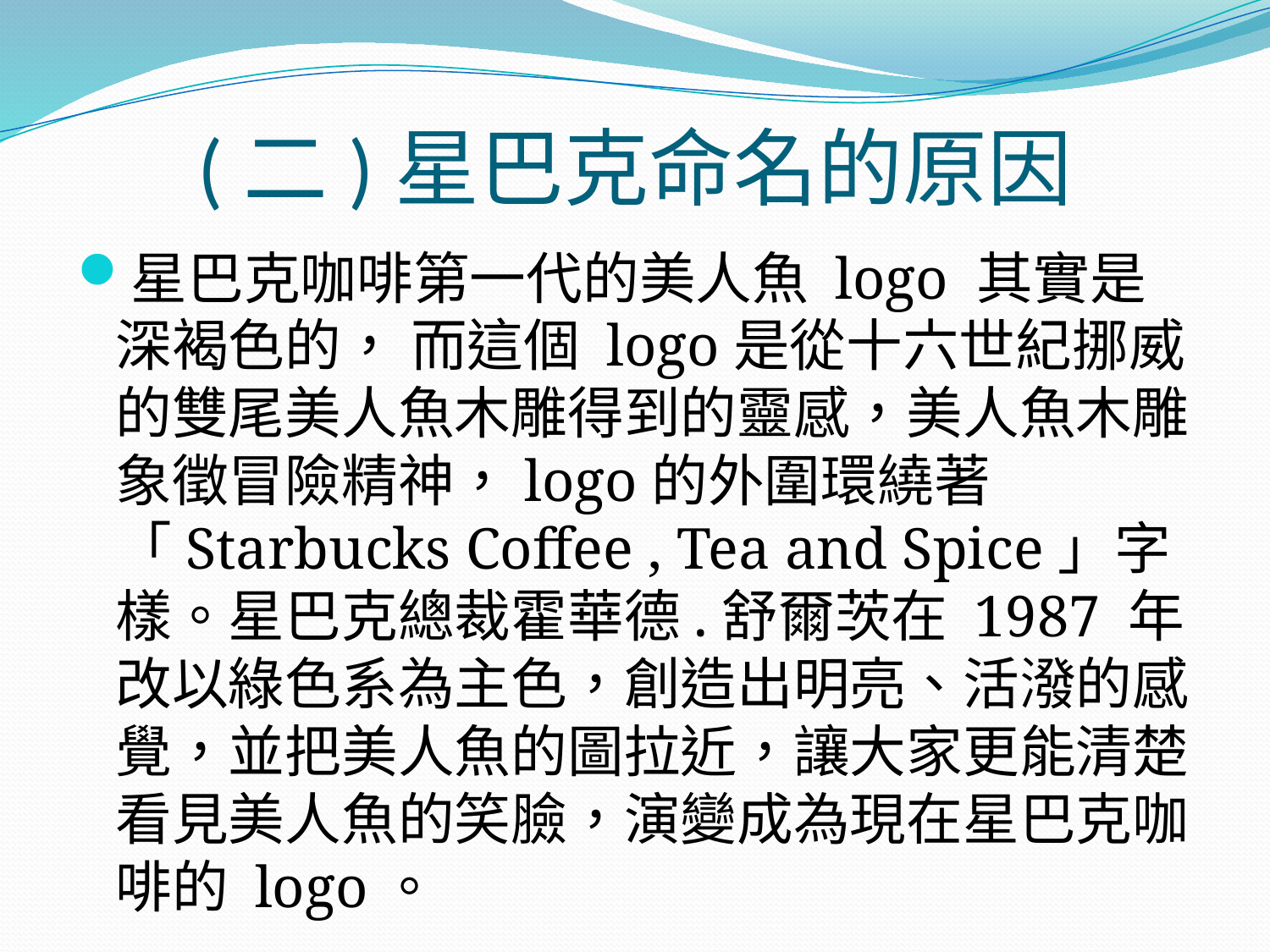

# (二)星巴克命名的原因
星巴克咖啡第一代的美人魚 logo 其實是深褐色的， 而這個 logo是從十六世紀挪威的雙尾美人魚木雕得到的靈感，美人魚木雕象徵冒險精神，logo的外圍環繞著「Starbucks Coffee , Tea and Spice」字樣。星巴克總裁霍華德.舒爾茨在 1987 年改以綠色系為主色，創造出明亮、活潑的感覺，並把美人魚的圖拉近，讓大家更能清楚看見美人魚的笑臉，演變成為現在星巴克咖啡的 logo。